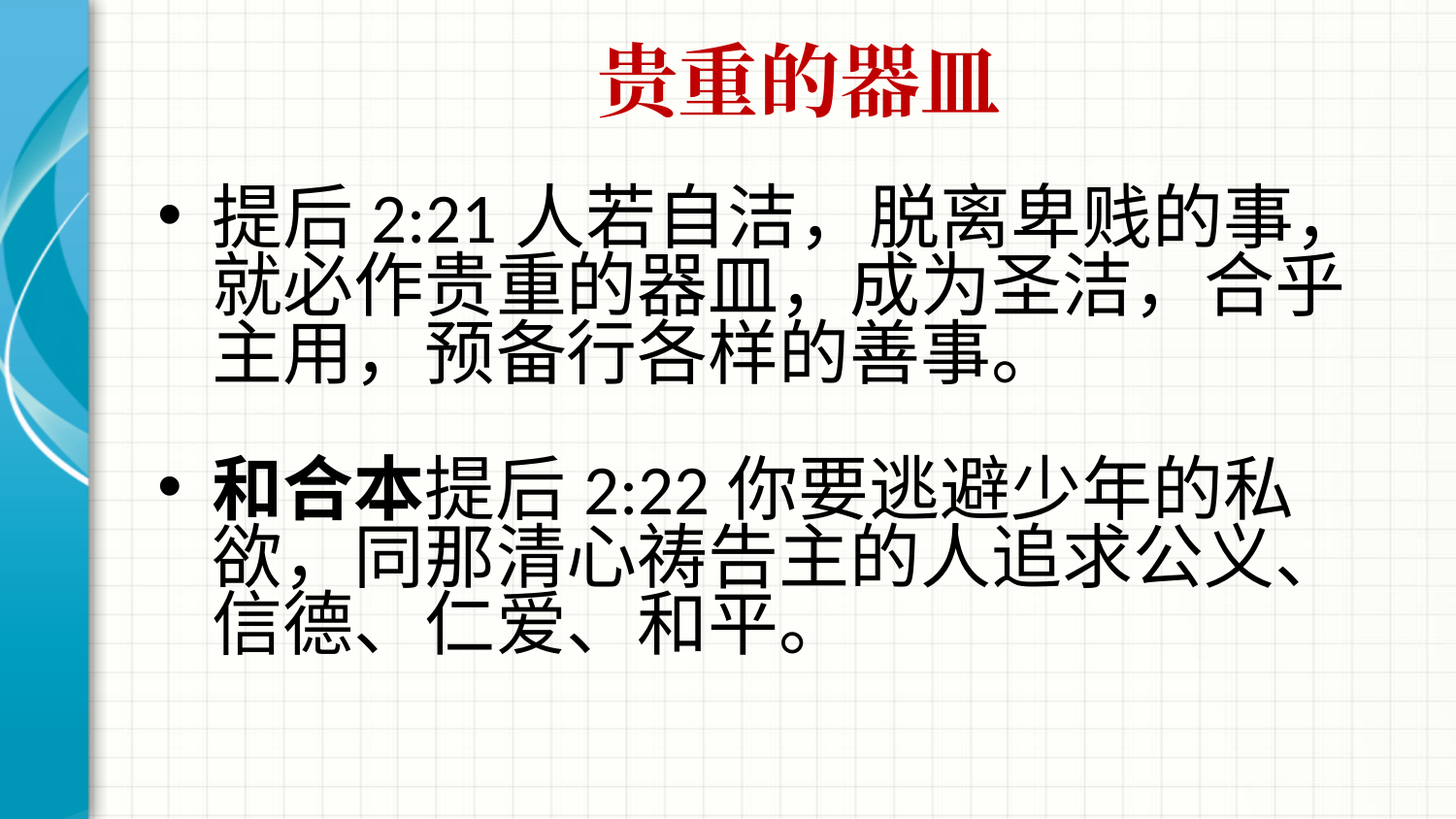

# 贵重的器皿

提后2:21人若自洁，脱离卑贱的事，就必作贵重的器皿，成为圣洁，合乎主用，预备行各样的善事。

和合本提后2:22你要逃避少年的私欲，同那清心祷告主的人追求公义、信德、仁爱、和平。